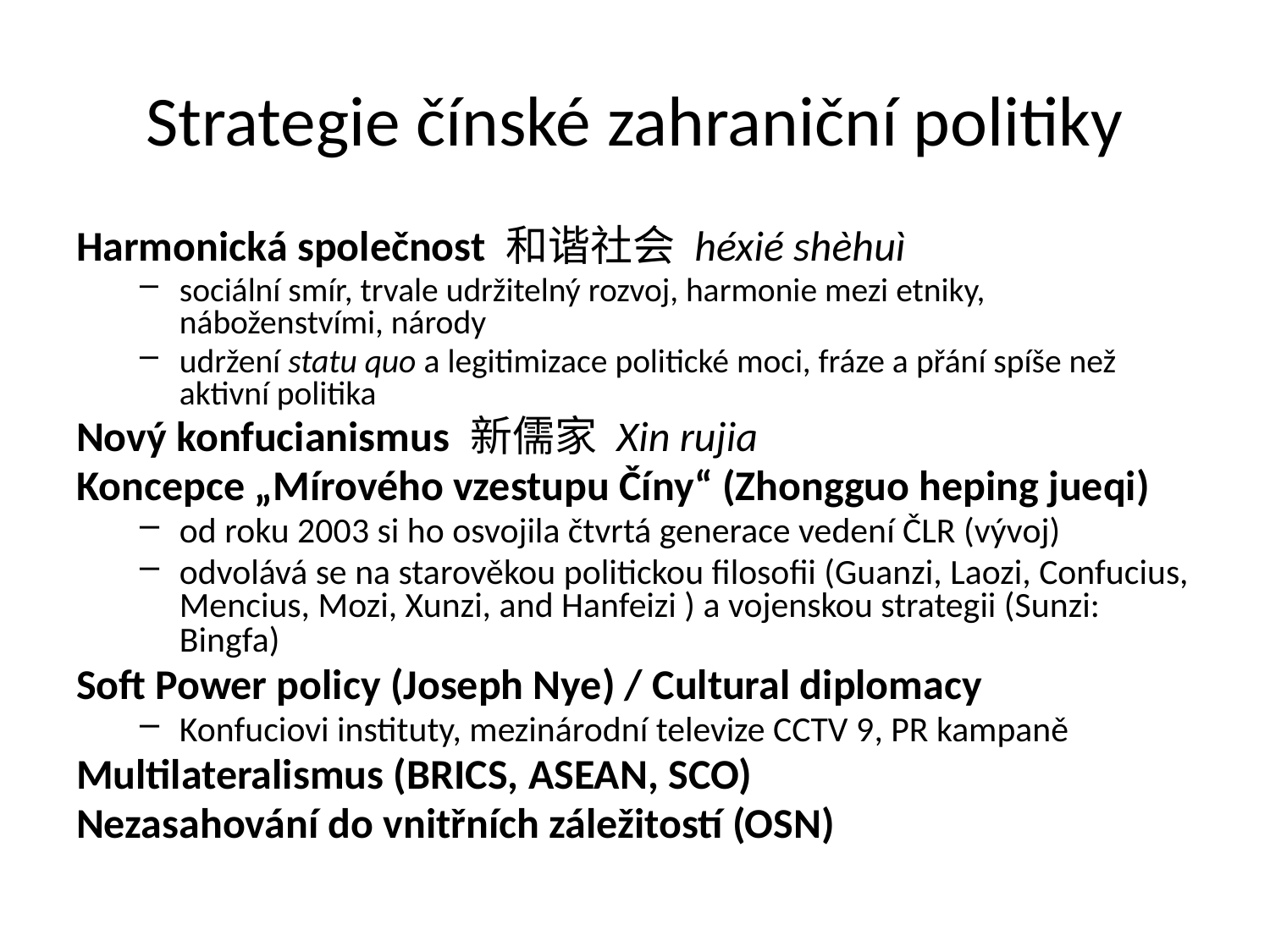

# Strategie čínské zahraniční politiky
Harmonická společnost 和谐社会 héxié shèhuì
sociální smír, trvale udržitelný rozvoj, harmonie mezi etniky, náboženstvími, národy
udržení statu quo a legitimizace politické moci, fráze a přání spíše než aktivní politika
Nový konfucianismus 新儒家 Xin rujia
Koncepce „Mírového vzestupu Číny“ (Zhongguo heping jueqi)
od roku 2003 si ho osvojila čtvrtá generace vedení ČLR (vývoj)
odvolává se na starověkou politickou filosofii (Guanzi, Laozi, Confucius, Mencius, Mozi, Xunzi, and Hanfeizi ) a vojenskou strategii (Sunzi: Bingfa)
Soft Power policy (Joseph Nye) / Cultural diplomacy
Konfuciovi instituty, mezinárodní televize CCTV 9, PR kampaně
Multilateralismus (BRICS, ASEAN, SCO)
Nezasahování do vnitřních záležitostí (OSN)